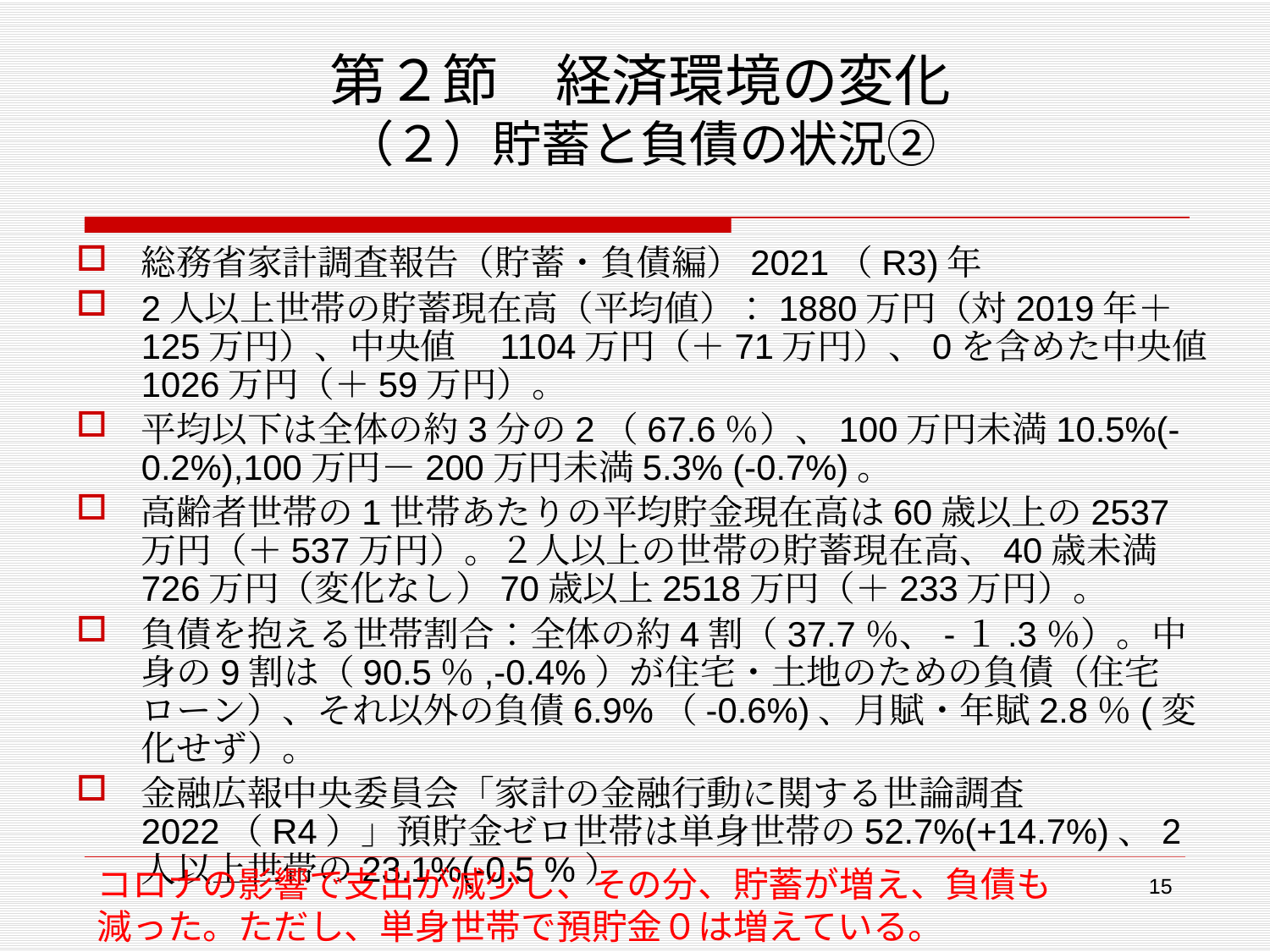

# 第２節　経済環境の変化 （２）貯蓄と負債の状況②
総務省家計調査報告（貯蓄・負債編）2021（R3)年
2人以上世帯の貯蓄現在高（平均値）：1880万円（対2019年＋125万円）、中央値　1104万円（＋71万円）、0を含めた中央値1026万円（＋59万円）。
平均以下は全体の約3分の2（67.6％）、100万円未満10.5%(-0.2%),100万円－200万円未満5.3% (-0.7%)。
高齢者世帯の1世帯あたりの平均貯金現在高は60歳以上の2537万円（＋537万円）。２人以上の世帯の貯蓄現在高、40歳未満726万円（変化なし）70歳以上2518万円（＋233万円）。
負債を抱える世帯割合：全体の約4割（37.7％、-１.3％）。中身の9割は（90.5％,-0.4%）が住宅・土地のための負債（住宅ローン）、それ以外の負債6.9%（-0.6%)、月賦・年賦2.8％(変化せず）。
金融広報中央委員会「家計の金融行動に関する世論調査2022（R4）」預貯金ゼロ世帯は単身世帯の52.7%(+14.7%)、2人以上世帯の23.1%(-0.5 %）

コロナの影響で支出が減少し、その分、貯蓄が増え、負債も減った。ただし、単身世帯で預貯金０は増えている。
15